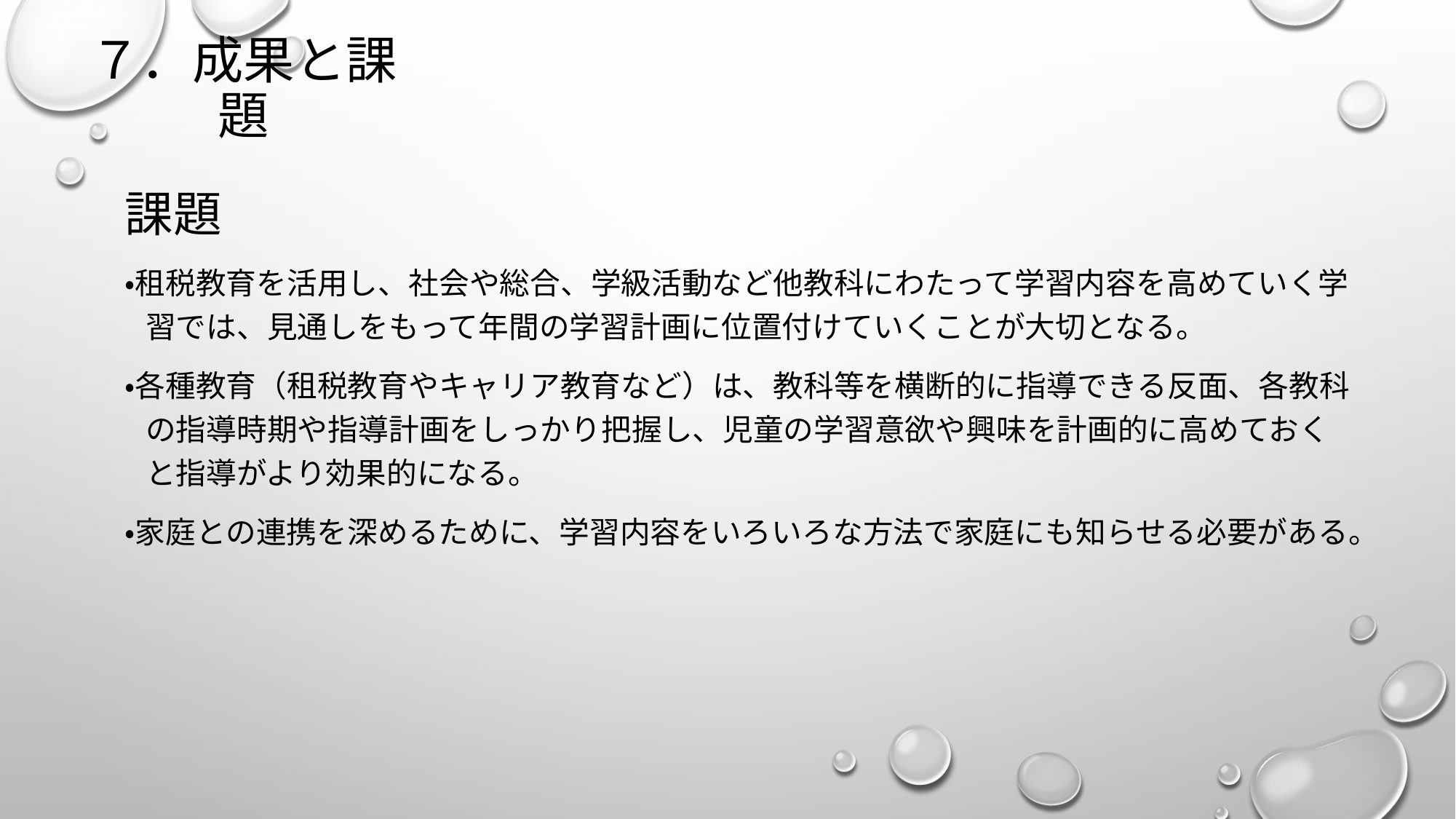

# ７．成果と課題
課題
・租税教育を活用し、社会や総合、学級活動など他教科にわたって学習内容を高めていく学習では、見通しをもって年間の学習計画に位置付けていくことが大切となる。
・各種教育（租税教育やキャリア教育など）は、教科等を横断的に指導できる反面、各教科の指導時期や指導計画をしっかり把握し、児童の学習意欲や興味を計画的に高めておくと指導がより効果的になる。
・家庭との連携を深めるために、学習内容をいろいろな方法で家庭にも知らせる必要がある。